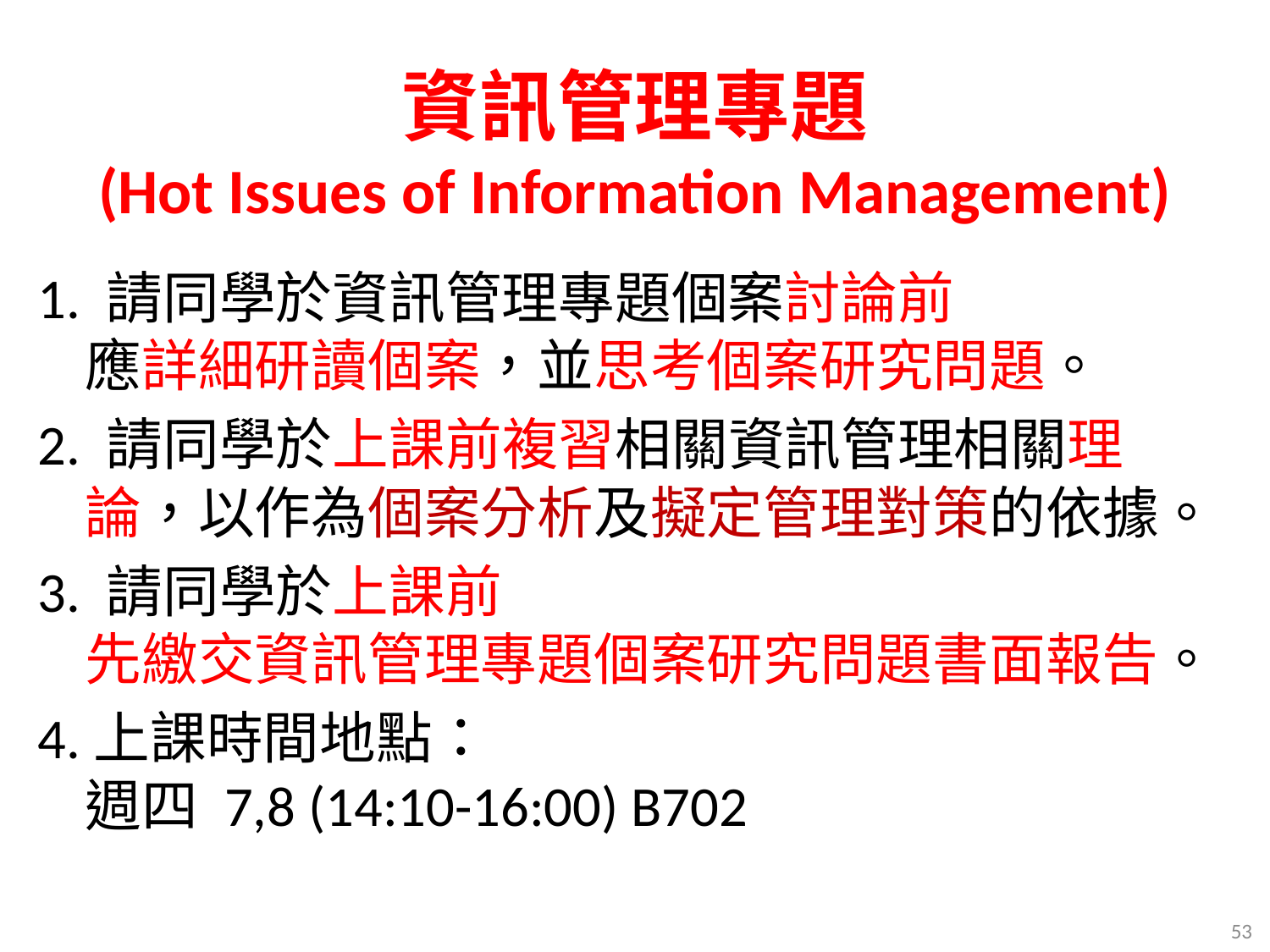

# 資訊管理專題 (Hot Issues of Information Management)
1. 請同學於資訊管理專題個案討論前
應詳細研讀個案，並思考個案研究問題。
2. 請同學於上課前複習相關資訊管理相關理論，以作為個案分析及擬定管理對策的依據。
3. 請同學於上課前
先繳交資訊管理專題個案研究問題書面報告。
4.上課時間地點：
週四 7,8 (14:10-16:00) B702
53